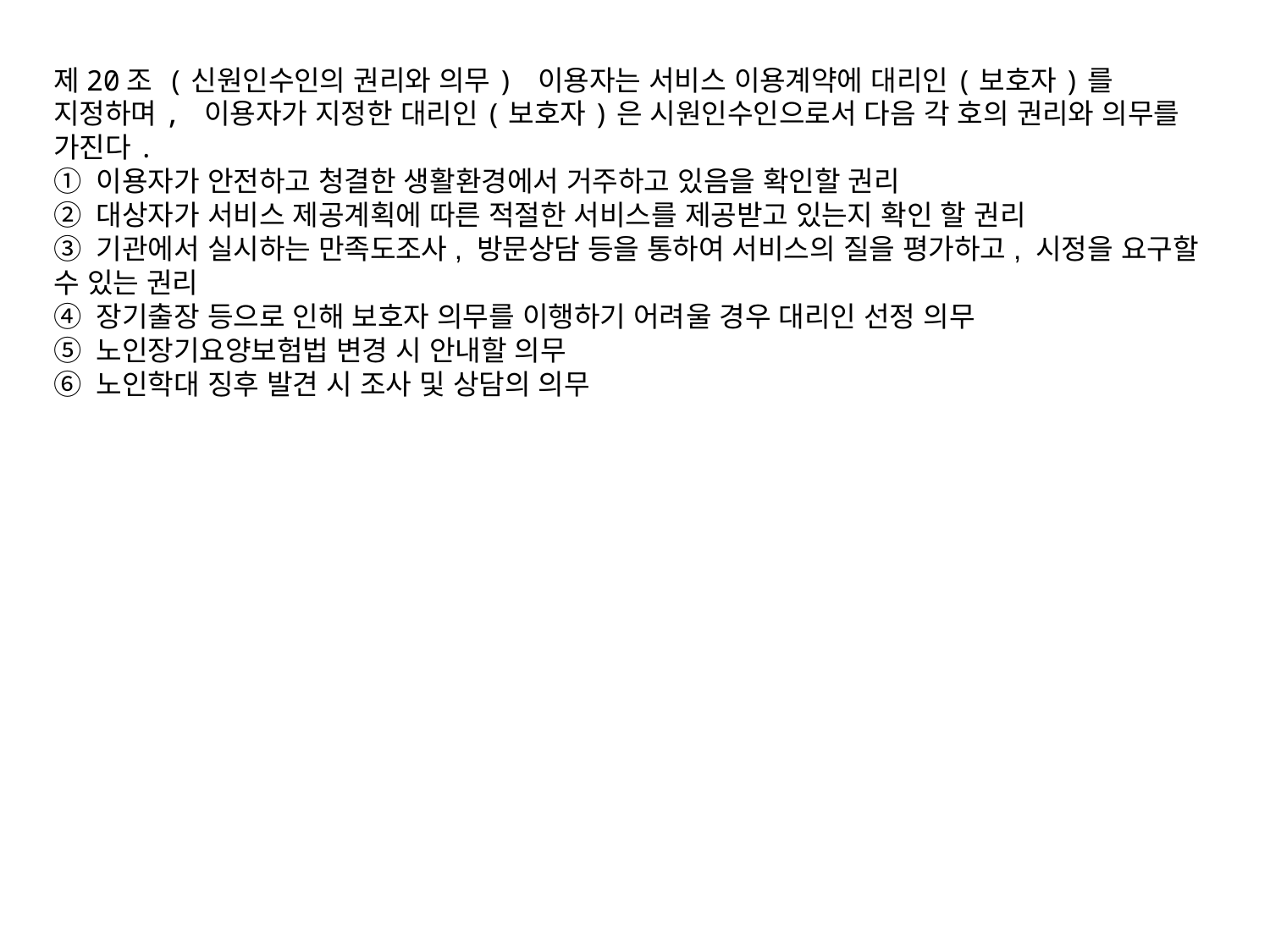

제20조 (신원인수인의 권리와 의무) 이용자는 서비스 이용계약에 대리인(보호자)를 지정하며, 이용자가 지정한 대리인(보호자)은 시원인수인으로서 다음 각 호의 권리와 의무를 가진다.
① 이용자가 안전하고 청결한 생활환경에서 거주하고 있음을 확인할 권리
② 대상자가 서비스 제공계획에 따른 적절한 서비스를 제공받고 있는지 확인 할 권리
③ 기관에서 실시하는 만족도조사, 방문상담 등을 통하여 서비스의 질을 평가하고, 시정을 요구할 수 있는 권리
④ 장기출장 등으로 인해 보호자 의무를 이행하기 어려울 경우 대리인 선정 의무
⑤ 노인장기요양보험법 변경 시 안내할 의무
⑥ 노인학대 징후 발견 시 조사 및 상담의 의무